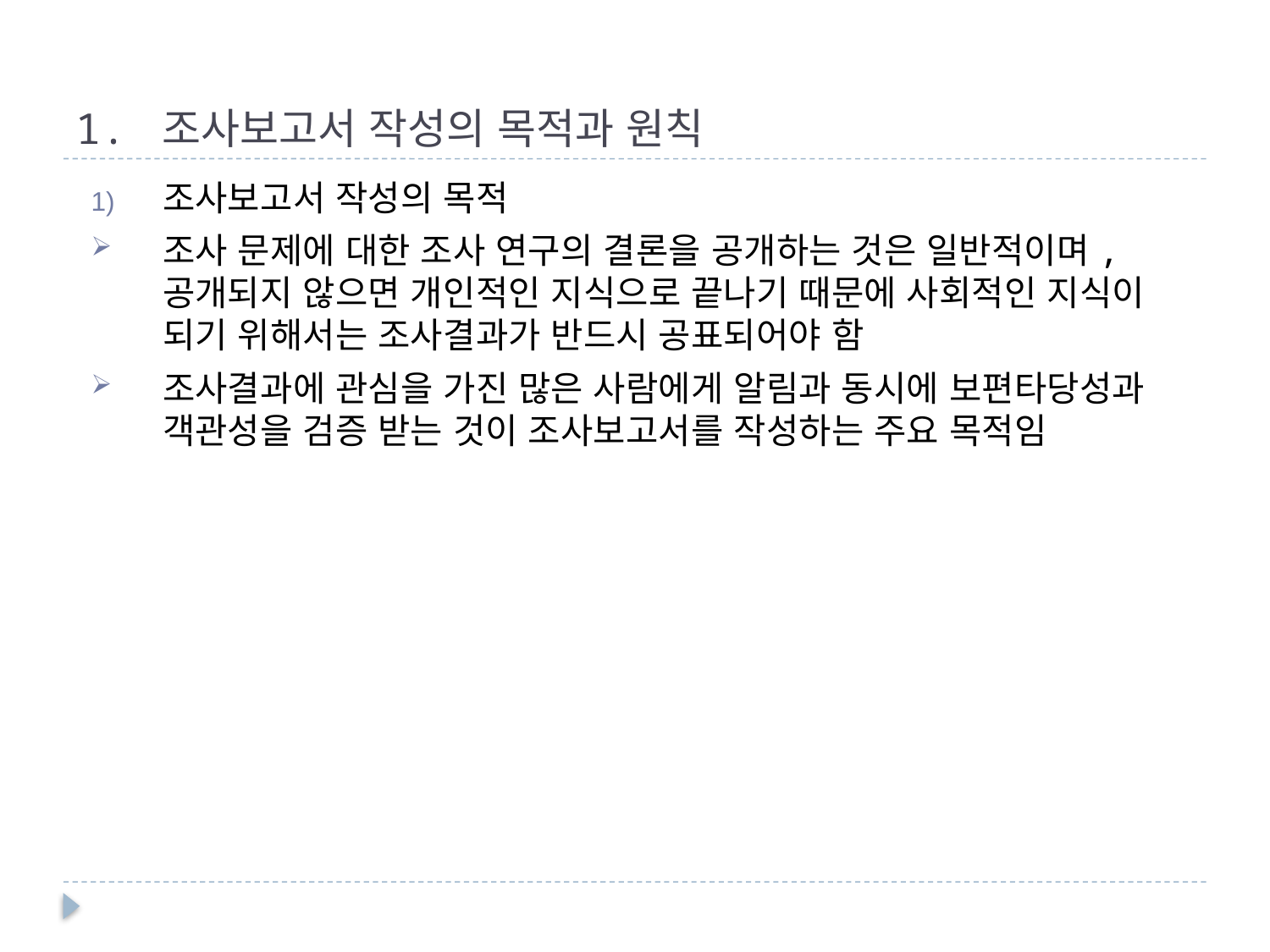

# 1. 조사보고서 작성의 목적과 원칙
조사보고서 작성의 목적
조사 문제에 대한 조사 연구의 결론을 공개하는 것은 일반적이며, 공개되지 않으면 개인적인 지식으로 끝나기 때문에 사회적인 지식이 되기 위해서는 조사결과가 반드시 공표되어야 함
조사결과에 관심을 가진 많은 사람에게 알림과 동시에 보편타당성과 객관성을 검증 받는 것이 조사보고서를 작성하는 주요 목적임